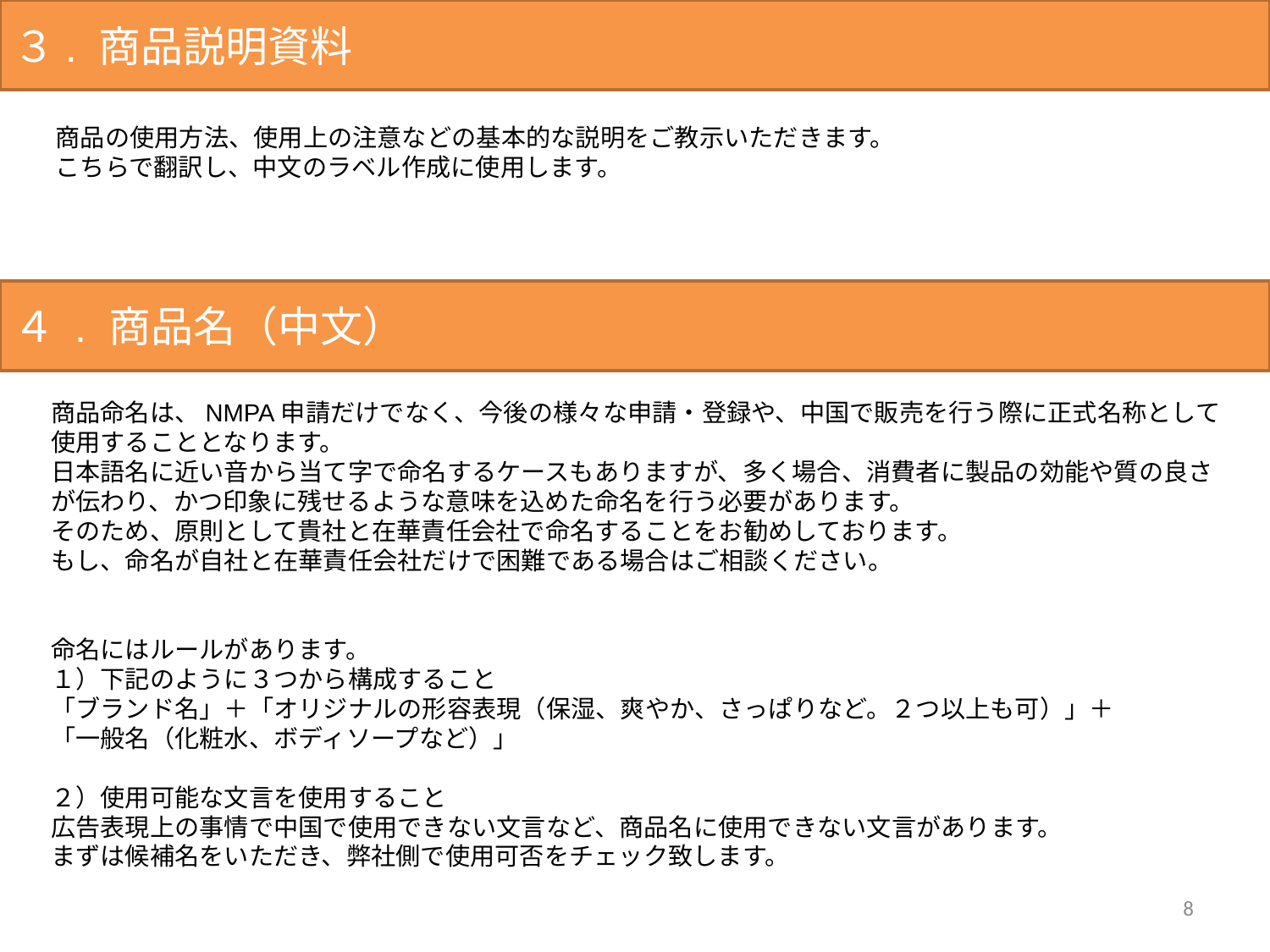

３. 商品説明資料
商品の使用方法、使用上の注意などの基本的な説明をご教示いただきます。
こちらで翻訳し、中文のラベル作成に使用します。
４ . 商品名（中文）
商品命名は、NMPA申請だけでなく、今後の様々な申請・登録や、中国で販売を行う際に正式名称として
使用することとなります。
日本語名に近い音から当て字で命名するケースもありますが、多く場合、消費者に製品の効能や質の良さが伝わり、かつ印象に残せるような意味を込めた命名を行う必要があります。
そのため、原則として貴社と在華責任会社で命名することをお勧めしております。
もし、命名が自社と在華責任会社だけで困難である場合はご相談ください。

命名にはルールがあります。
１）下記のように３つから構成すること
「ブランド名」＋「オリジナルの形容表現（保湿、爽やか、さっぱりなど。２つ以上も可）」＋
「一般名（化粧水、ボディソープなど）」

２）使用可能な文言を使用すること
広告表現上の事情で中国で使用できない文言など、商品名に使用できない文言があります。
まずは候補名をいただき、弊社側で使用可否をチェック致します。
8